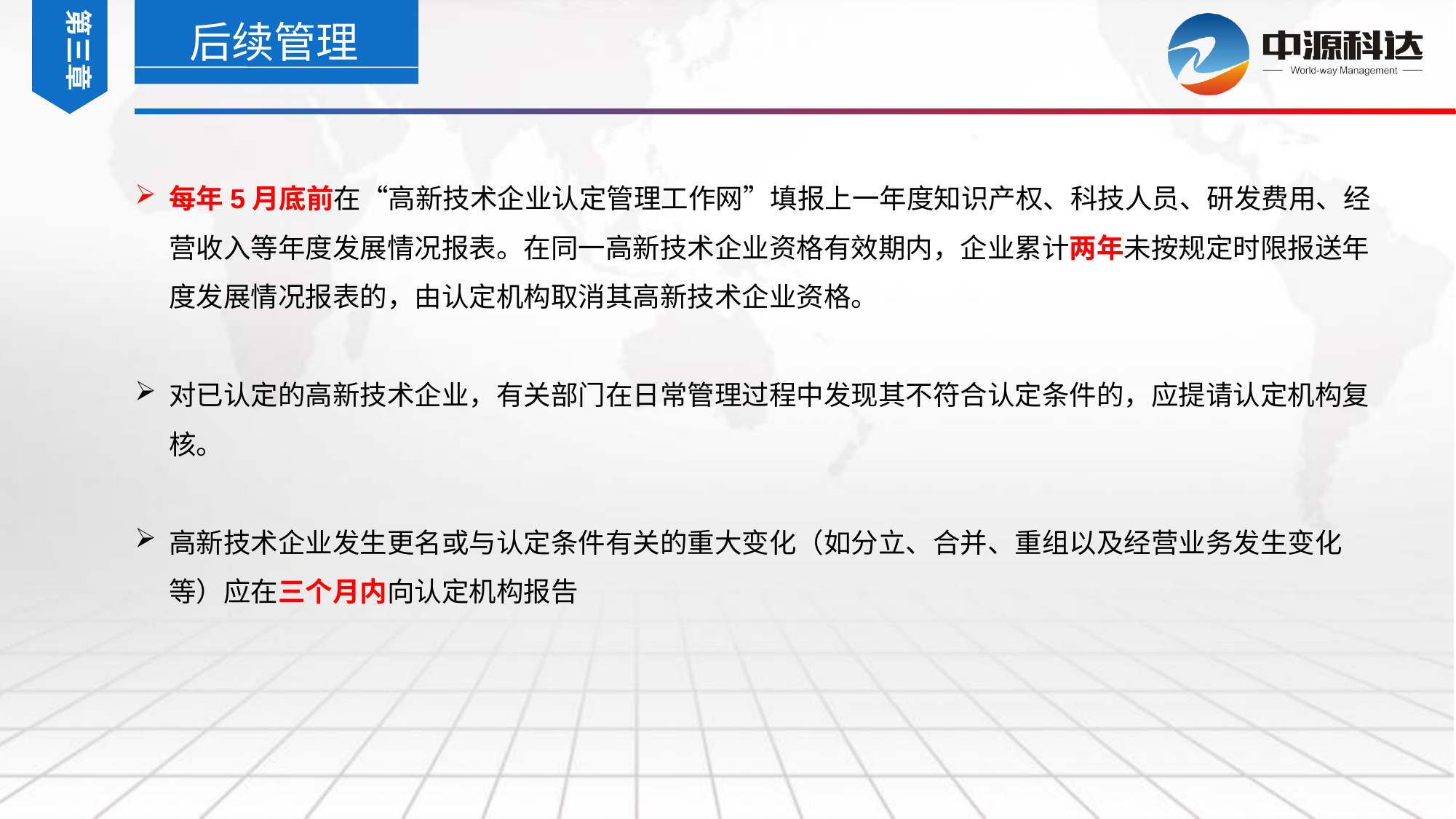

第三章
后续管理
每年5月底前在“高新技术企业认定管理工作网”填报上一年度知识产权、科技人员、研发费用、经营收入等年度发展情况报表。在同一高新技术企业资格有效期内，企业累计两年未按规定时限报送年度发展情况报表的，由认定机构取消其高新技术企业资格。

对已认定的高新技术企业，有关部门在日常管理过程中发现其不符合认定条件的，应提请认定机构复核。

高新技术企业发生更名或与认定条件有关的重大变化（如分立、合并、重组以及经营业务发生变化等）应在三个月内向认定机构报告